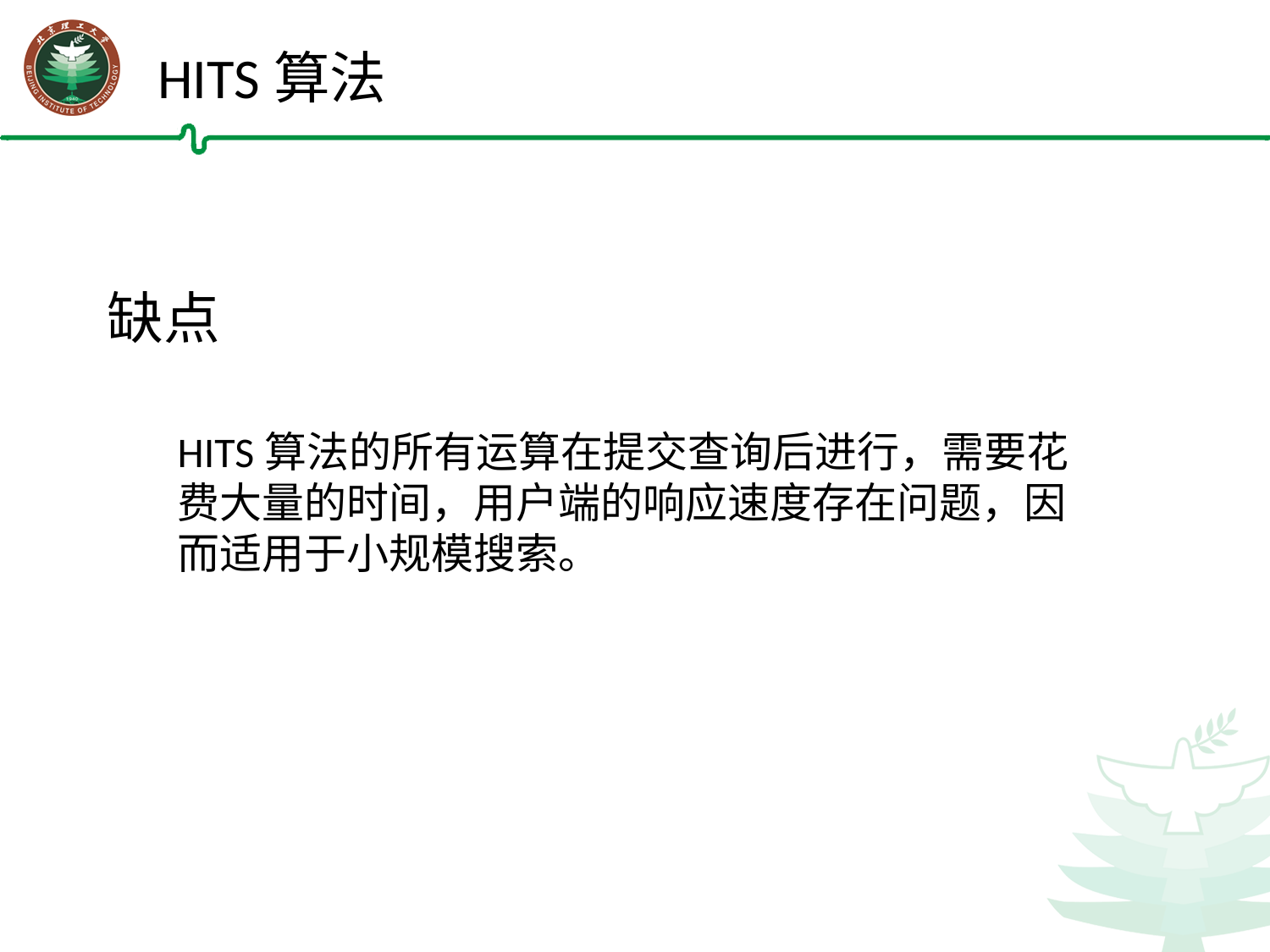

HITS算法
缺点
HITS算法的所有运算在提交查询后进行，需要花费大量的时间，用户端的响应速度存在问题，因而适用于小规模搜索。